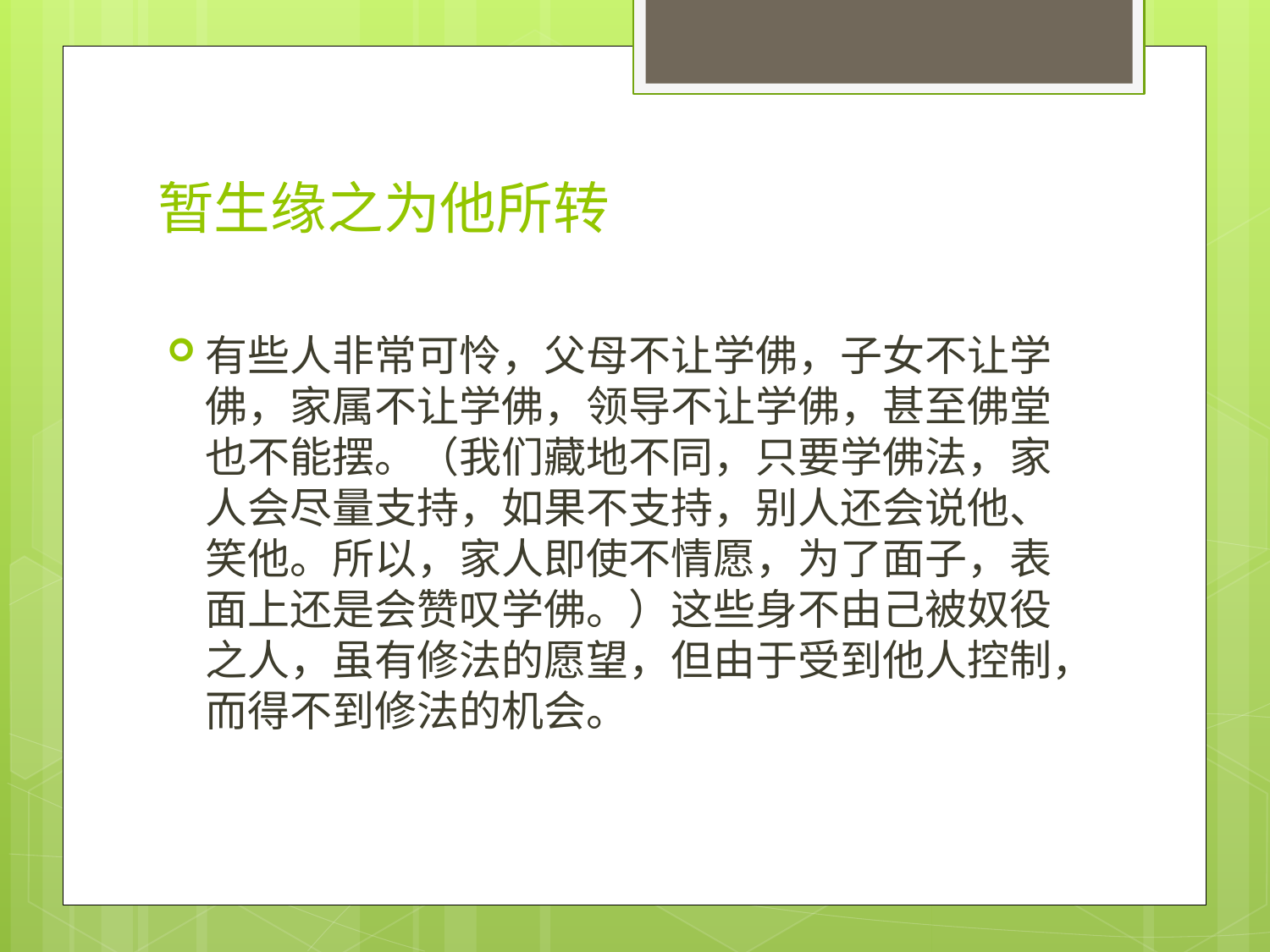

# 暂生缘之为他所转
有些人非常可怜，父母不让学佛，子女不让学佛，家属不让学佛，领导不让学佛，甚至佛堂也不能摆。（我们藏地不同，只要学佛法，家人会尽量支持，如果不支持，别人还会说他、笑他。所以，家人即使不情愿，为了面子，表面上还是会赞叹学佛。）这些身不由己被奴役之人，虽有修法的愿望，但由于受到他人控制，而得不到修法的机会。